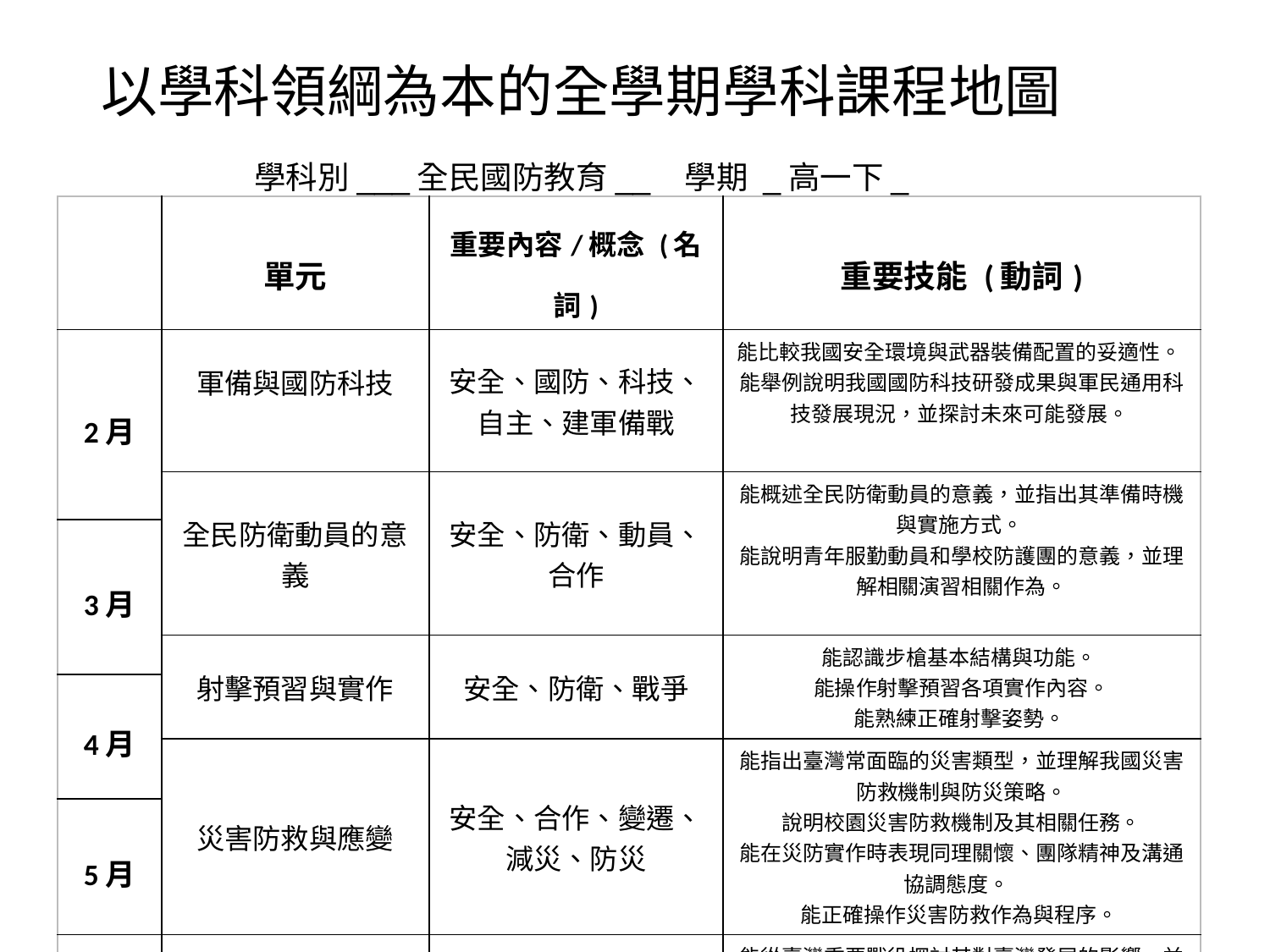

# 以學科領綱為本的全學期學科課程地圖 學科別___全民國防教育__   學期 _高一下_
|  | 單元 | 重要內容/概念 (名詞) | 重要技能 (動詞) |
| --- | --- | --- | --- |
| 2月 | 軍備與國防科技 | 安全、國防、科技、自主、建軍備戰 | 能比較我國安全環境與武器裝備配置的妥適性。 能舉例說明我國國防科技研發成果與軍民通用科技發展現況，並探討未來可能發展。 |
|  | 全民防衛動員的意義 | 安全、防衛、動員、合作 | 能概述全民防衛動員的意義，並指出其準備時機與實施方式。 能說明青年服勤動員和學校防護團的意義，並理解相關演習相關作為。 |
| 3月 |  |  |  |
|  | 射擊預習與實作 | 安全、防衛、戰爭 | 能認識步槍基本結構與功能。 能操作射擊預習各項實作內容。 能熟練正確射擊姿勢。 |
| 4月 |  |  |  |
|  | 災害防救與應變 | 安全、合作、變遷、減災、防災 | 能指出臺灣常面臨的災害類型，並理解我國災害防救機制與防災策略。 說明校園災害防救機制及其相關任務。 能在災防實作時表現同理關懷、團隊精神及溝通協調態度。 能正確操作災害防救作為與程序。 |
| 5月 |  |  |  |
| 6月 | 台灣重要戰役與影響 | 安全、威脅、變遷、機會、平衡 | 能從臺灣重要戰役探討其對臺灣發展的影響，並評述全民國防的重要性。 能由臺灣重要戰役體認出忘戰必危與保家衛國的重要性。 |